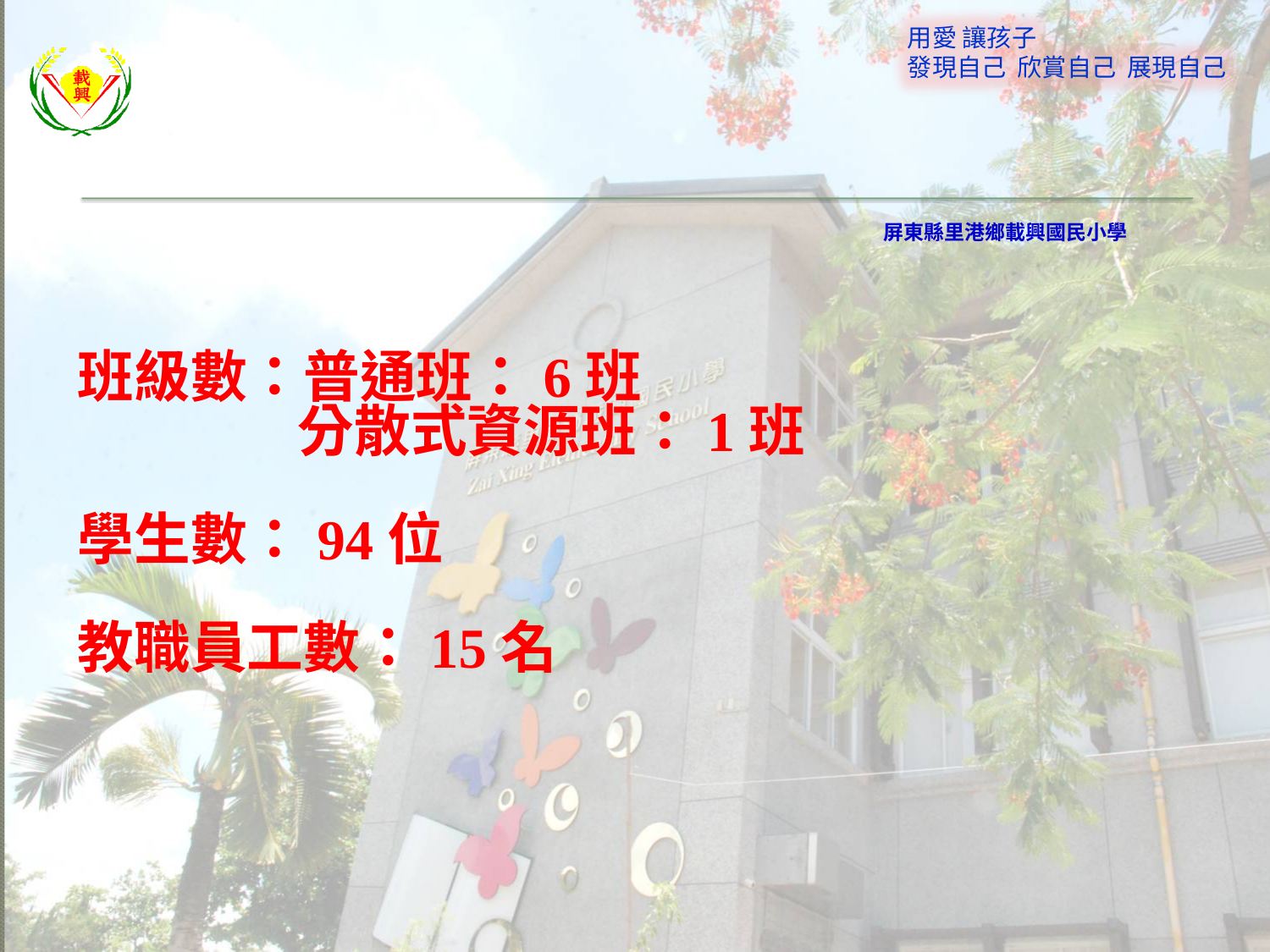

# 屏東縣里港鄉載興國民小學

班級數：普通班：6班
                分散式資源班：1班

學生數：94位

教職員工數：15名